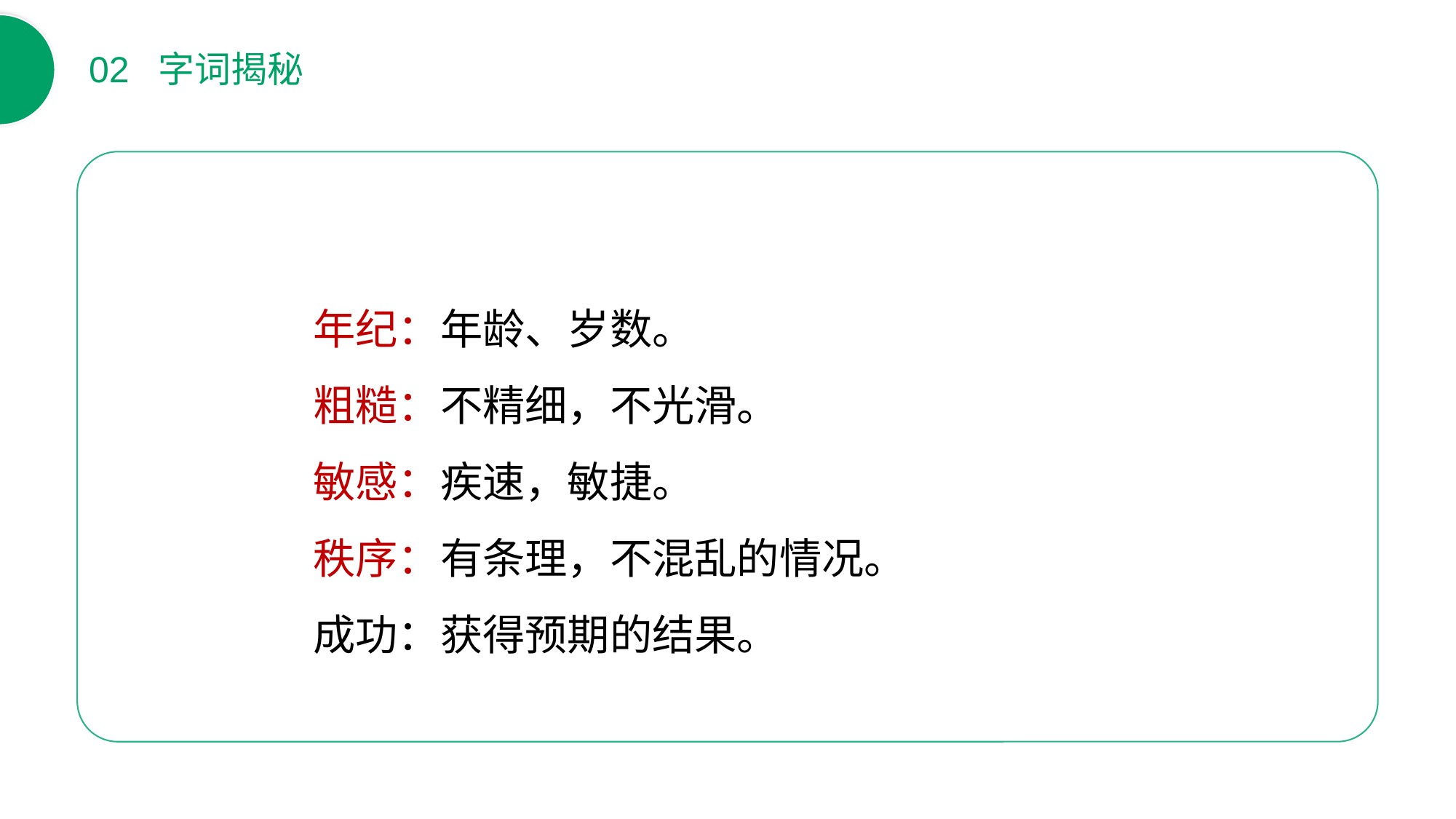

02  字词揭秘
年纪：年龄、岁数。
粗糙：不精细，不光滑。
敏感：疾速，敏捷。
秩序：有条理，不混乱的情况。
成功：获得预期的结果。